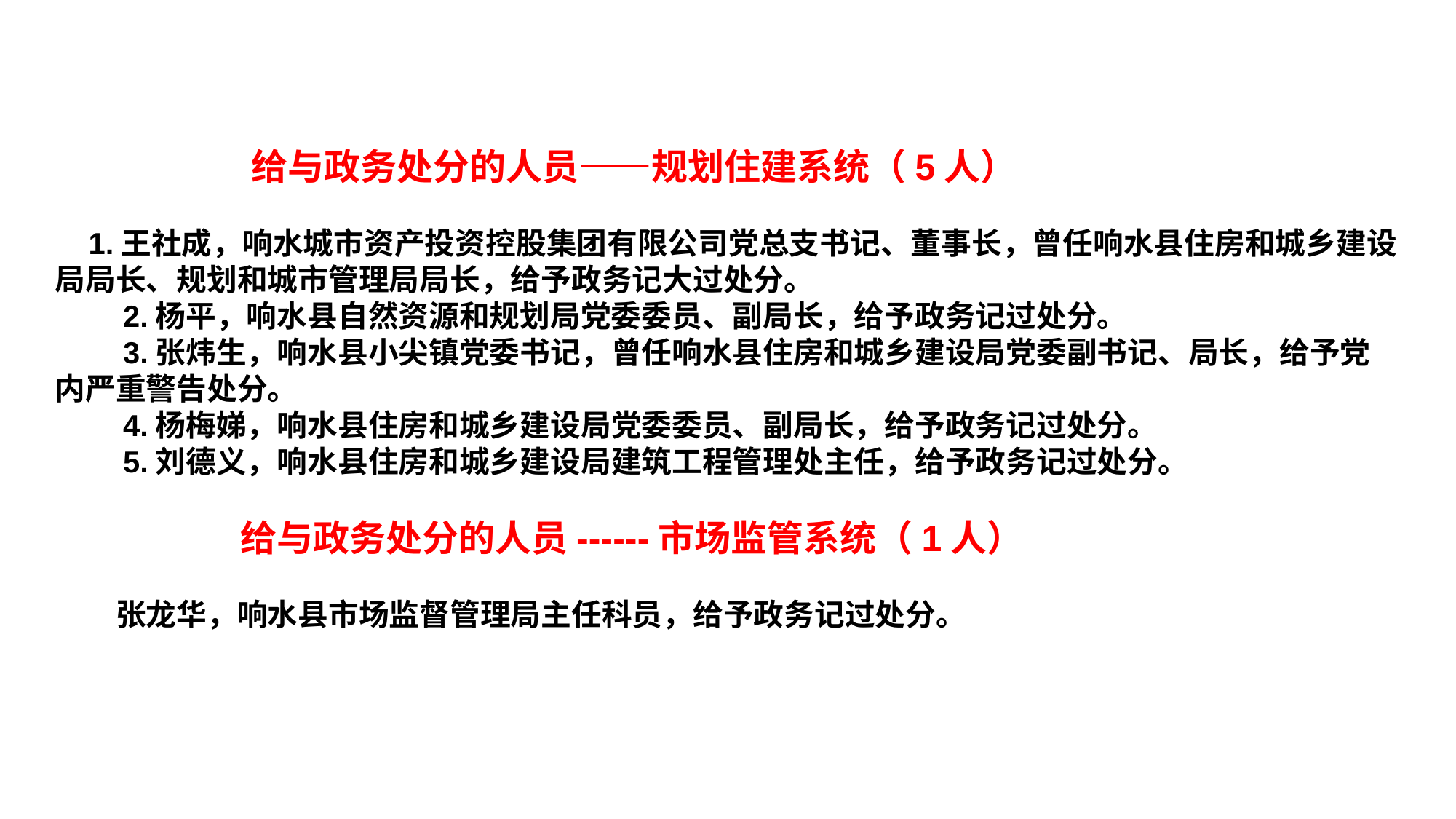

给与政务处分的人员——规划住建系统（5人）

    1.王社成，响水城市资产投资控股集团有限公司党总支书记、董事长，曾任响水县住房和城乡建设局局长、规划和城市管理局局长，给予政务记大过处分。
　　2.杨平，响水县自然资源和规划局党委委员、副局长，给予政务记过处分。
　　3.张炜生，响水县小尖镇党委书记，曾任响水县住房和城乡建设局党委副书记、局长，给予党内严重警告处分。
　　4.杨梅娣，响水县住房和城乡建设局党委委员、副局长，给予政务记过处分。
　　5.刘德义，响水县住房和城乡建设局建筑工程管理处主任，给予政务记过处分。

　　                  给与政务处分的人员------市场监管系统（1人）

　　张龙华，响水县市场监督管理局主任科员，给予政务记过处分。
77